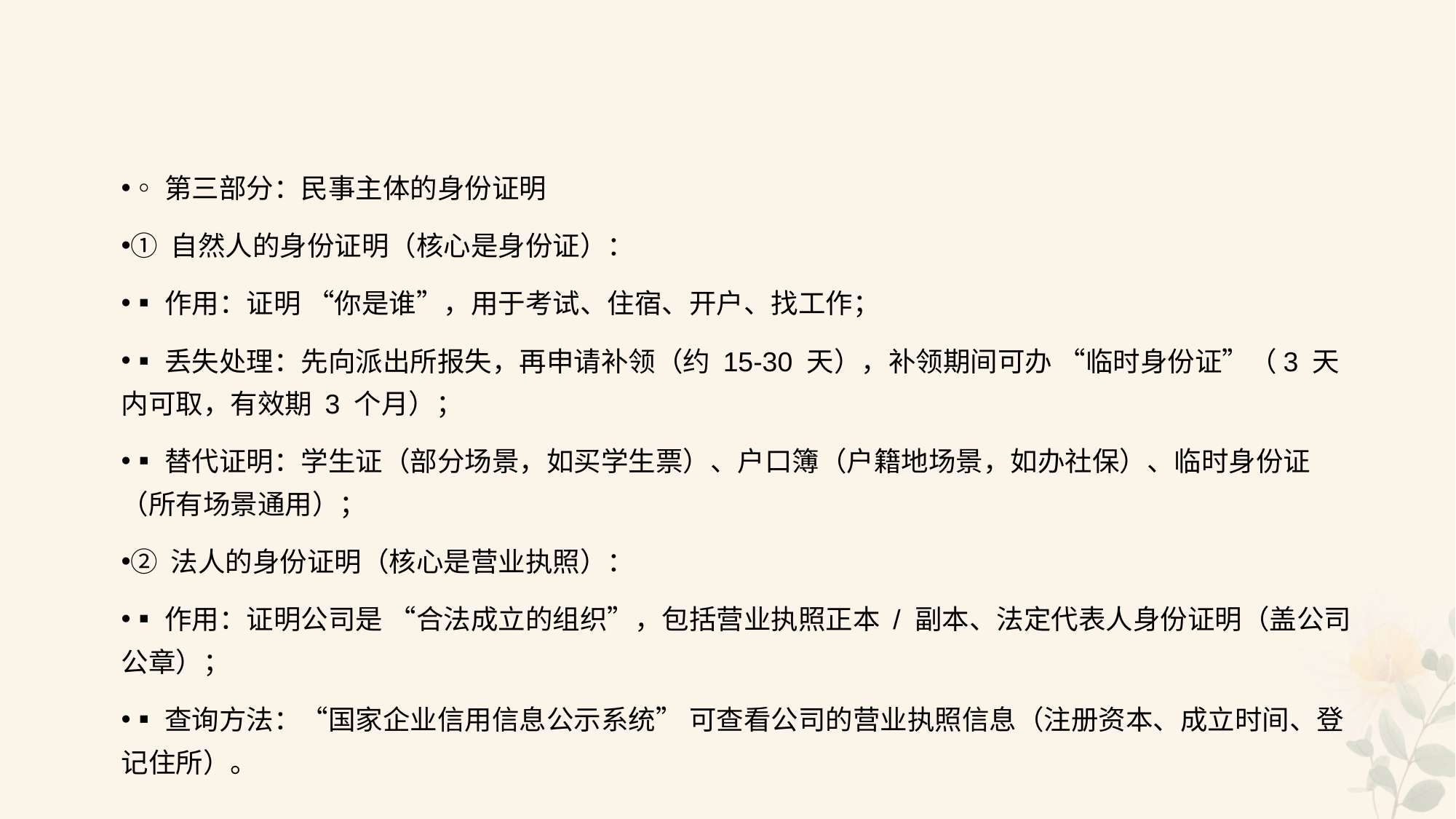

#
◦第三部分：民事主体的身份证明
① 自然人的身份证明（核心是身份证）：
▪作用：证明 “你是谁”，用于考试、住宿、开户、找工作；
▪丢失处理：先向派出所报失，再申请补领（约 15-30 天），补领期间可办 “临时身份证”（3 天内可取，有效期 3 个月）；
▪替代证明：学生证（部分场景，如买学生票）、户口簿（户籍地场景，如办社保）、临时身份证（所有场景通用）；
② 法人的身份证明（核心是营业执照）：
▪作用：证明公司是 “合法成立的组织”，包括营业执照正本 / 副本、法定代表人身份证明（盖公司公章）；
▪查询方法：“国家企业信用信息公示系统” 可查看公司的营业执照信息（注册资本、成立时间、登记住所）。